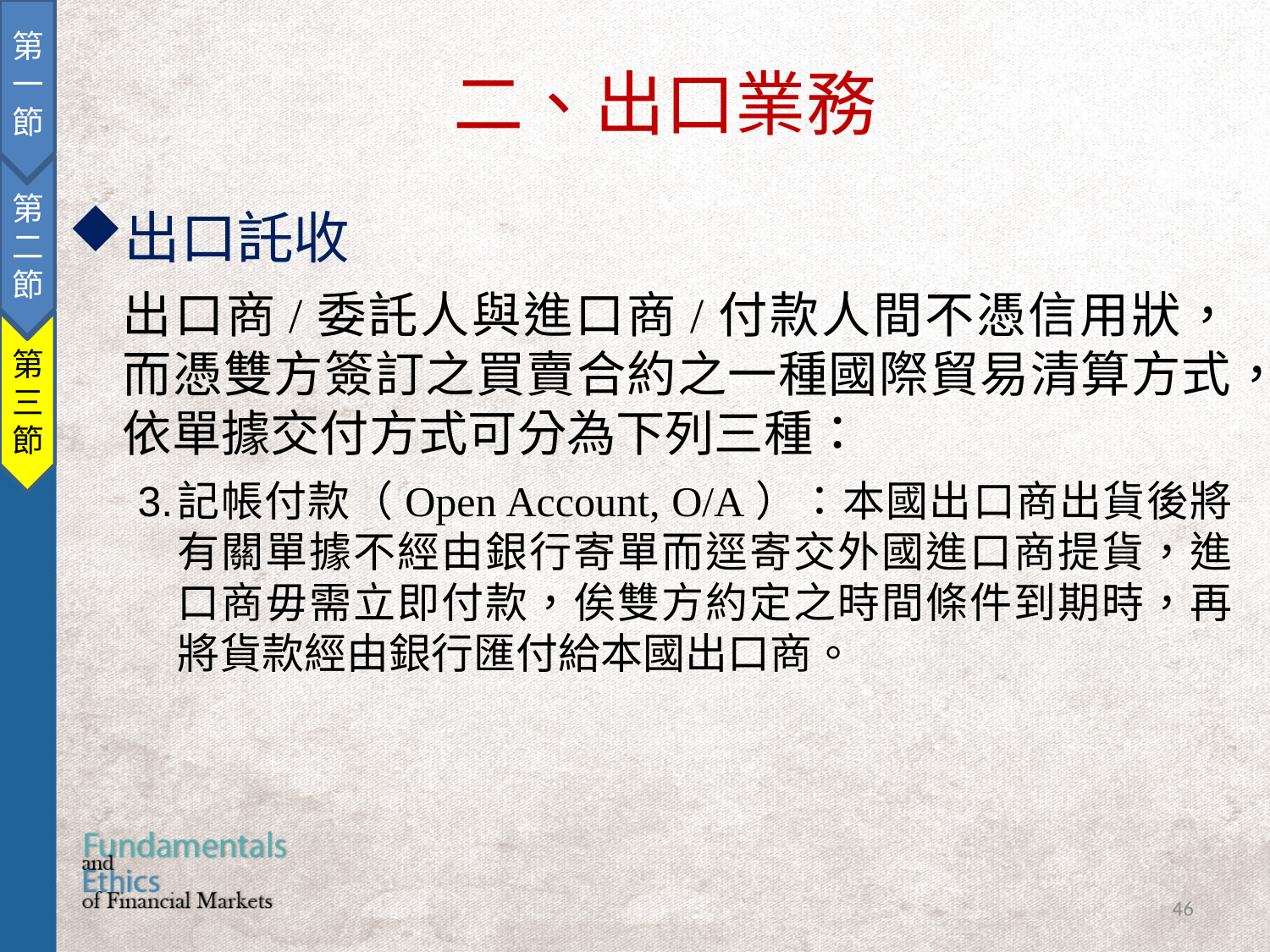

第一節
第二節
第三節
二、出口業務
出口託收
出口商/委託人與進口商/付款人間不憑信用狀，而憑雙方簽訂之買賣合約之一種國際貿易清算方式，依單據交付方式可分為下列三種：
記帳付款（Open Account, O/A）：本國出口商出貨後將有關單據不經由銀行寄單而逕寄交外國進口商提貨，進口商毋需立即付款，俟雙方約定之時間條件到期時，再將貨款經由銀行匯付給本國出口商。

46